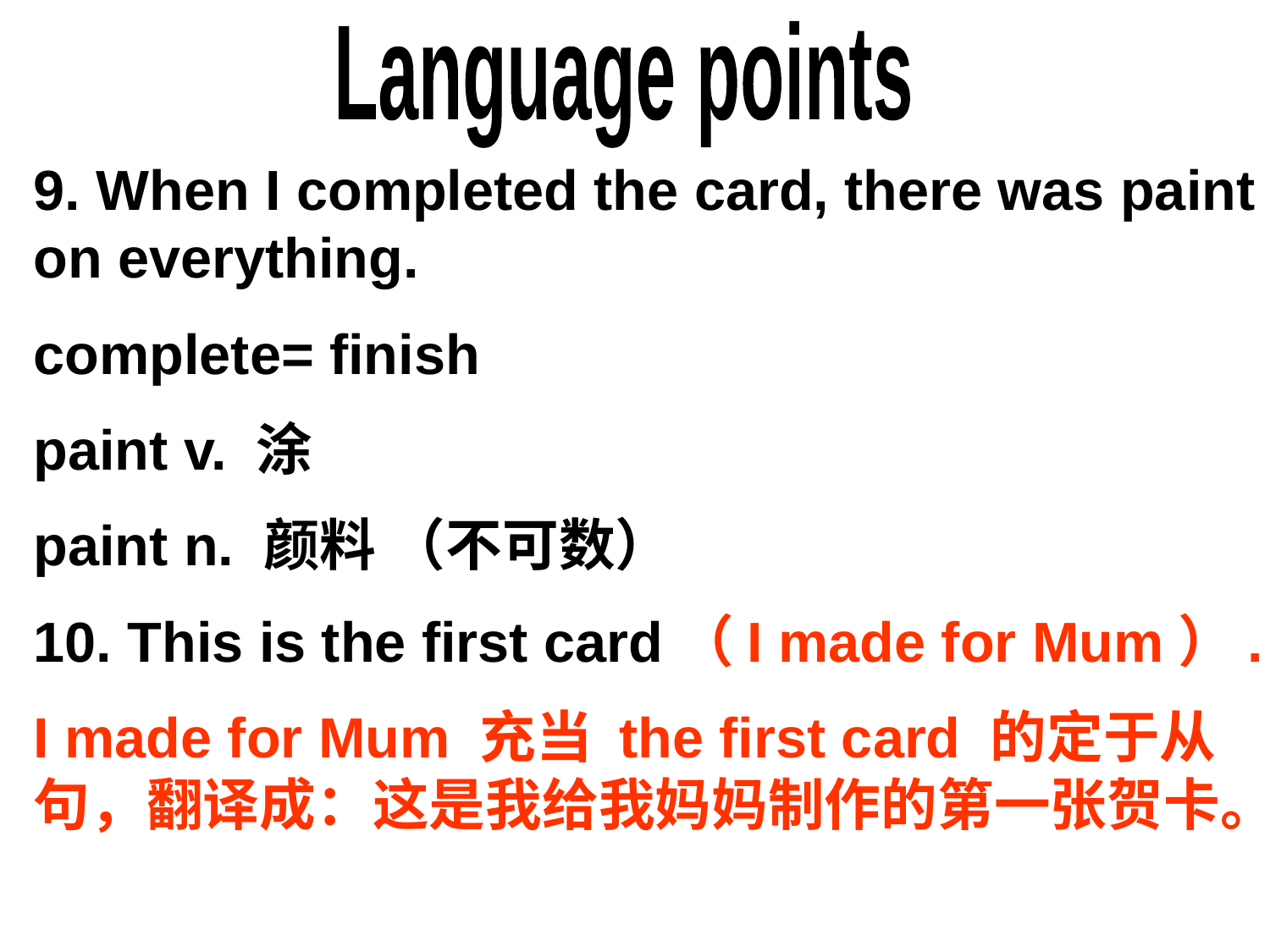

Language points
9. When I completed the card, there was paint on everything.
complete= finish
paint v. 涂
paint n. 颜料 （不可数）
10. This is the first card（I made for Mum）.
I made for Mum 充当 the first card 的定于从句，翻译成：这是我给我妈妈制作的第一张贺卡。